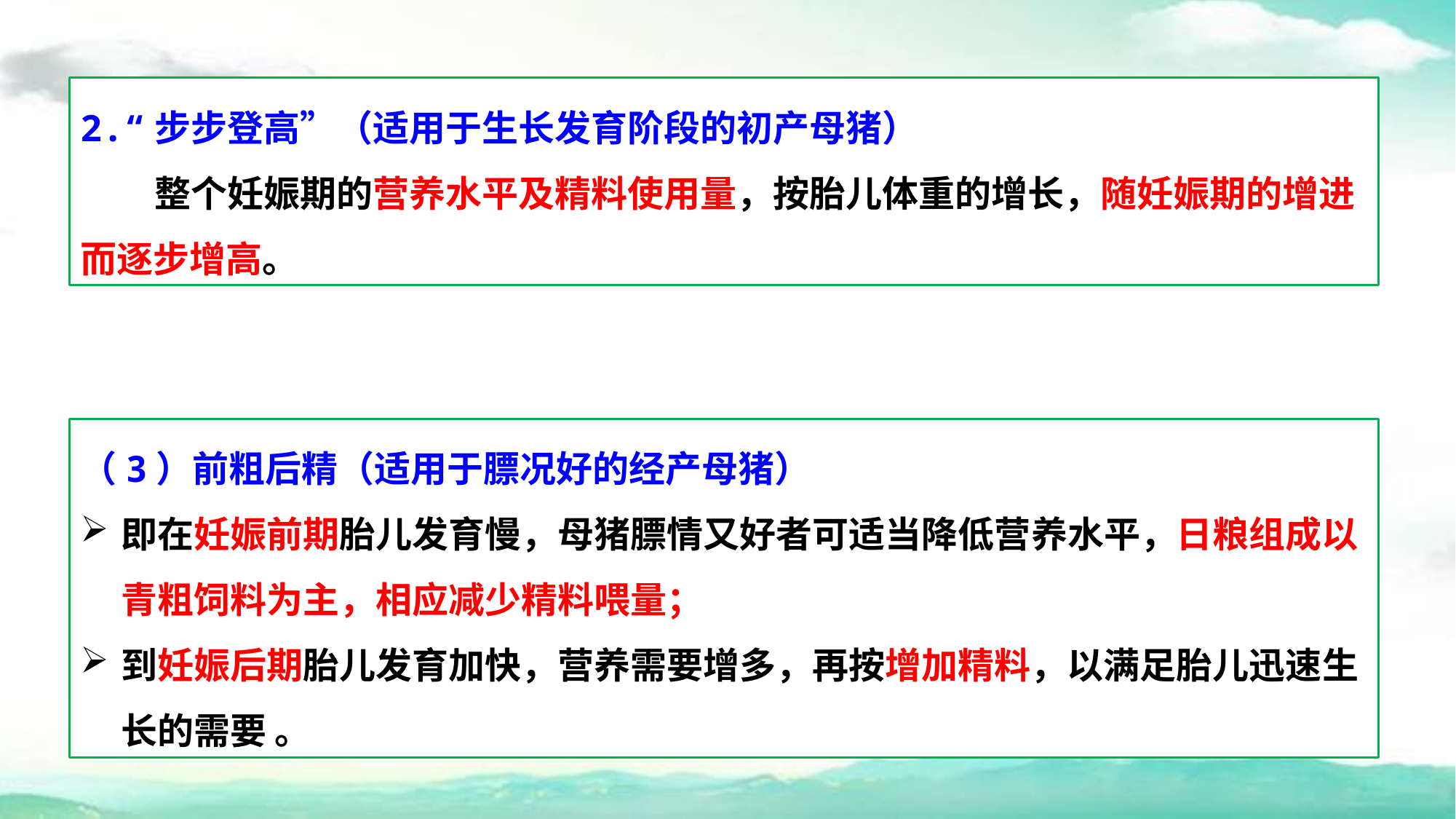

2.“步步登高”（适用于生长发育阶段的初产母猪）
        整个妊娠期的营养水平及精料使用量，按胎儿体重的增长，随妊娠期的增进而逐步增高。
（3）前粗后精（适用于膘况好的经产母猪）
即在妊娠前期胎儿发育慢，母猪膘情又好者可适当降低营养水平，日粮组成以青粗饲料为主，相应减少精料喂量；
到妊娠后期胎儿发育加快，营养需要增多，再按增加精料，以满足胎儿迅速生长的需要 。